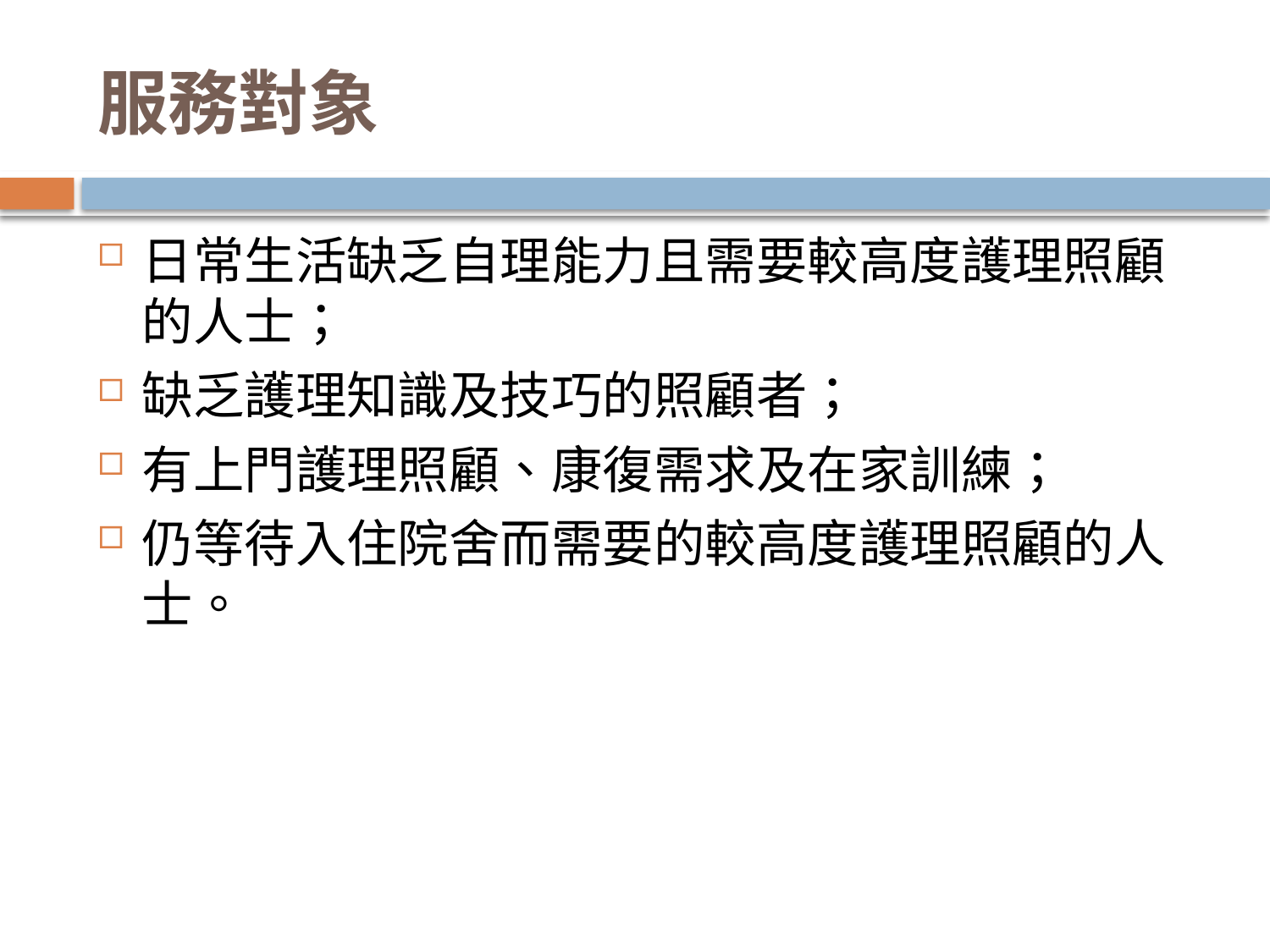

# 服務對象
日常生活缺乏自理能力且需要較高度護理照顧的人士；
缺乏護理知識及技巧的照顧者；
有上門護理照顧、康復需求及在家訓練；
仍等待入住院舍而需要的較高度護理照顧的人士。